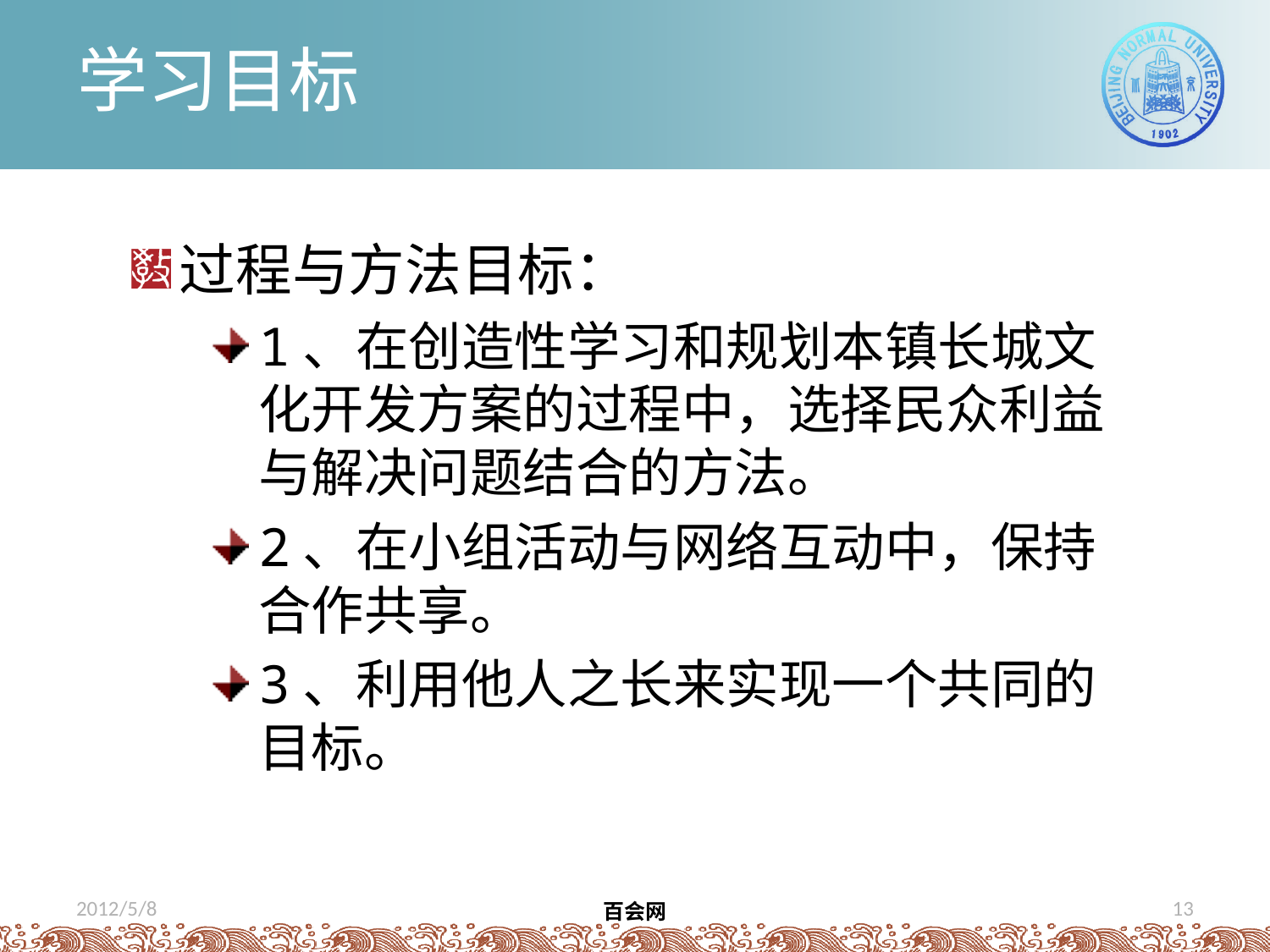

# 学习目标
过程与方法目标：
1、在创造性学习和规划本镇长城文化开发方案的过程中，选择民众利益与解决问题结合的方法。
2、在小组活动与网络互动中，保持合作共享。
3、利用他人之长来实现一个共同的目标。

2012/5/8
13
百会网